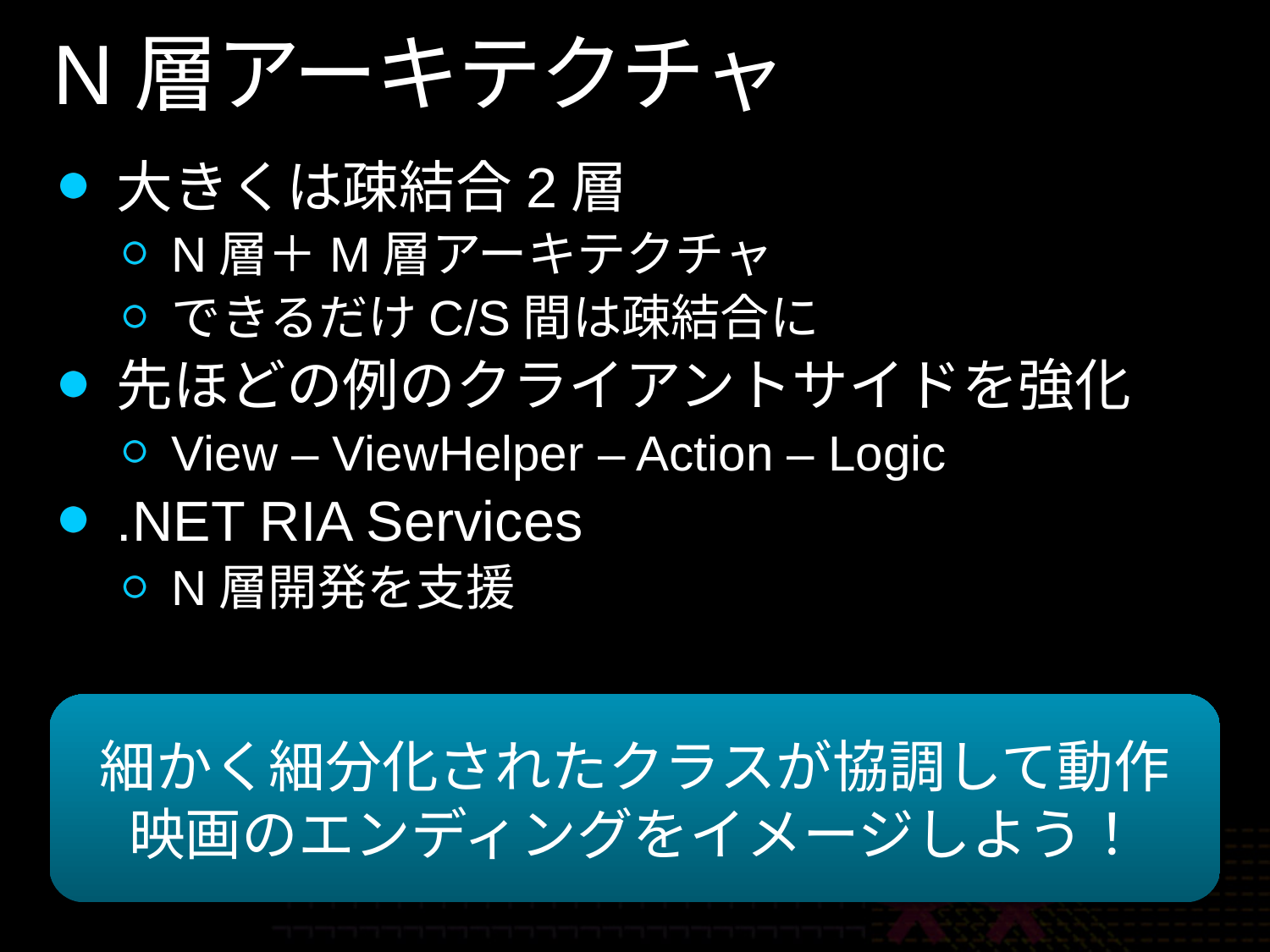

# N層アーキテクチャ
大きくは疎結合2層
N層＋M層アーキテクチャ
できるだけC/S間は疎結合に
先ほどの例のクライアントサイドを強化
View – ViewHelper – Action – Logic
.NET RIA Services
N層開発を支援

細かく細分化されたクラスが協調して動作
映画のエンディングをイメージしよう！